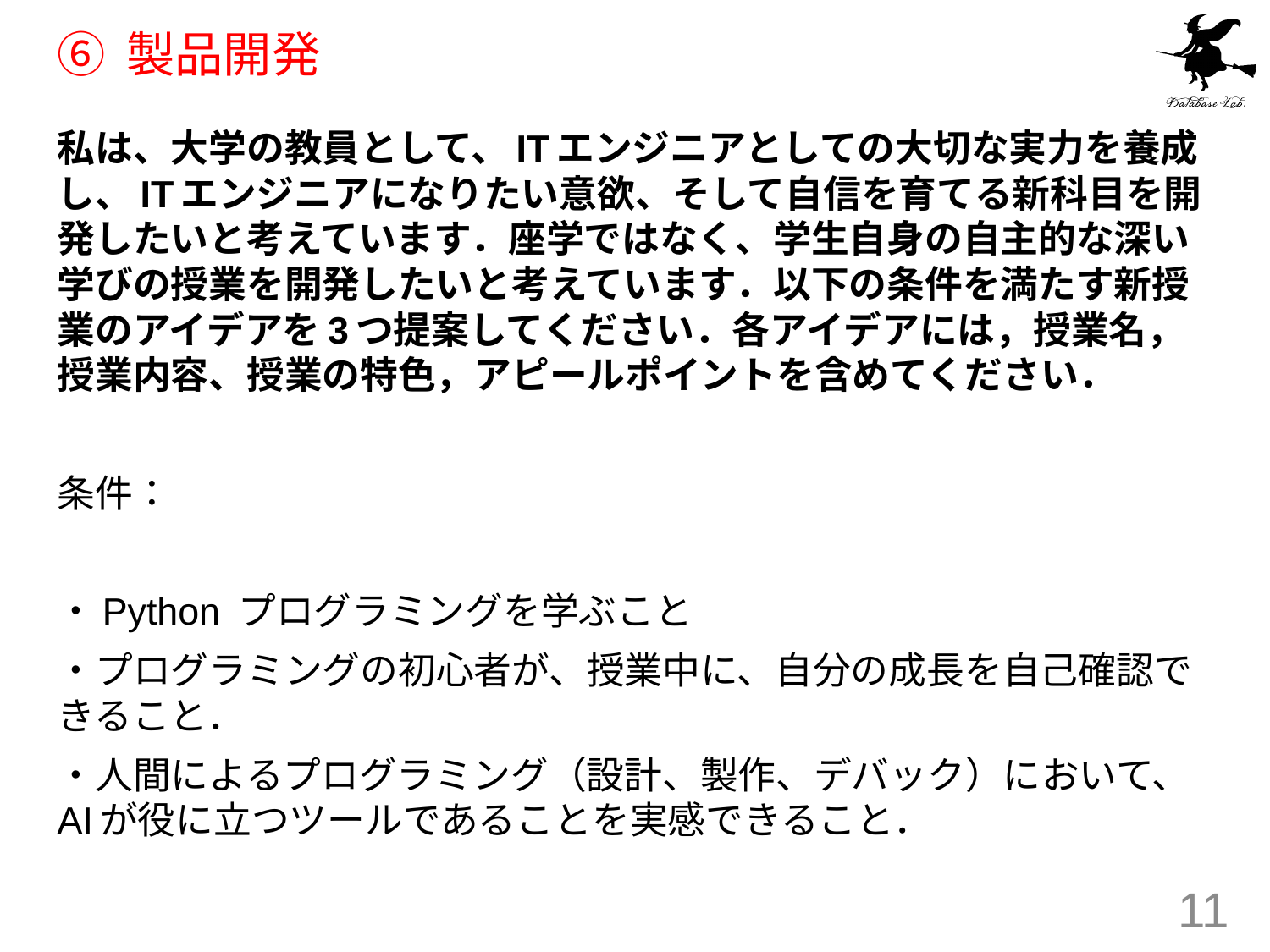

# ⑥ 製品開発
私は、大学の教員として、ITエンジニアとしての大切な実力を養成し、ITエンジニアになりたい意欲、そして自信を育てる新科目を開発したいと考えています．座学ではなく、学生自身の自主的な深い学びの授業を開発したいと考えています．以下の条件を満たす新授業のアイデアを3つ提案してください．各アイデアには，授業名，授業内容、授業の特色，アピールポイントを含めてください．

条件：

・Python プログラミングを学ぶこと
・プログラミングの初心者が、授業中に、自分の成長を自己確認できること．
・人間によるプログラミング（設計、製作、デバック）において、AIが役に立つツールであることを実感できること．
11